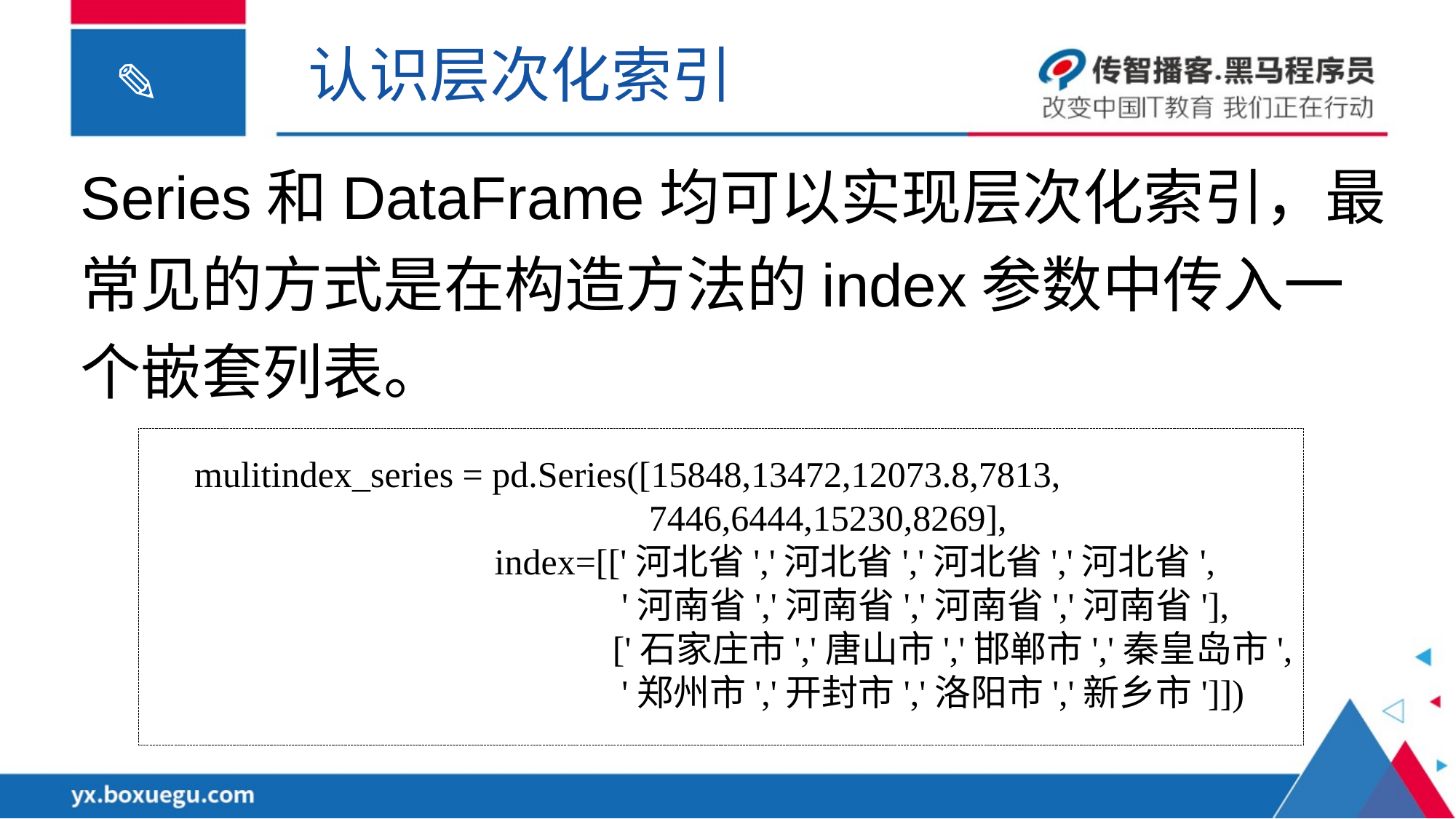

认识层次化索引
Series和DataFrame均可以实现层次化索引，最常见的方式是在构造方法的index参数中传入一个嵌套列表。

 mulitindex_series = pd.Series([15848,13472,12073.8,7813,
                                                   7446,6444,15230,8269],
   	                      index=[['河北省','河北省','河北省','河北省',
   	                                    '河南省','河南省','河南省','河南省'],
   	                                   ['石家庄市','唐山市','邯郸市','秦皇岛市',
   	                                    '郑州市','开封市','洛阳市','新乡市']])